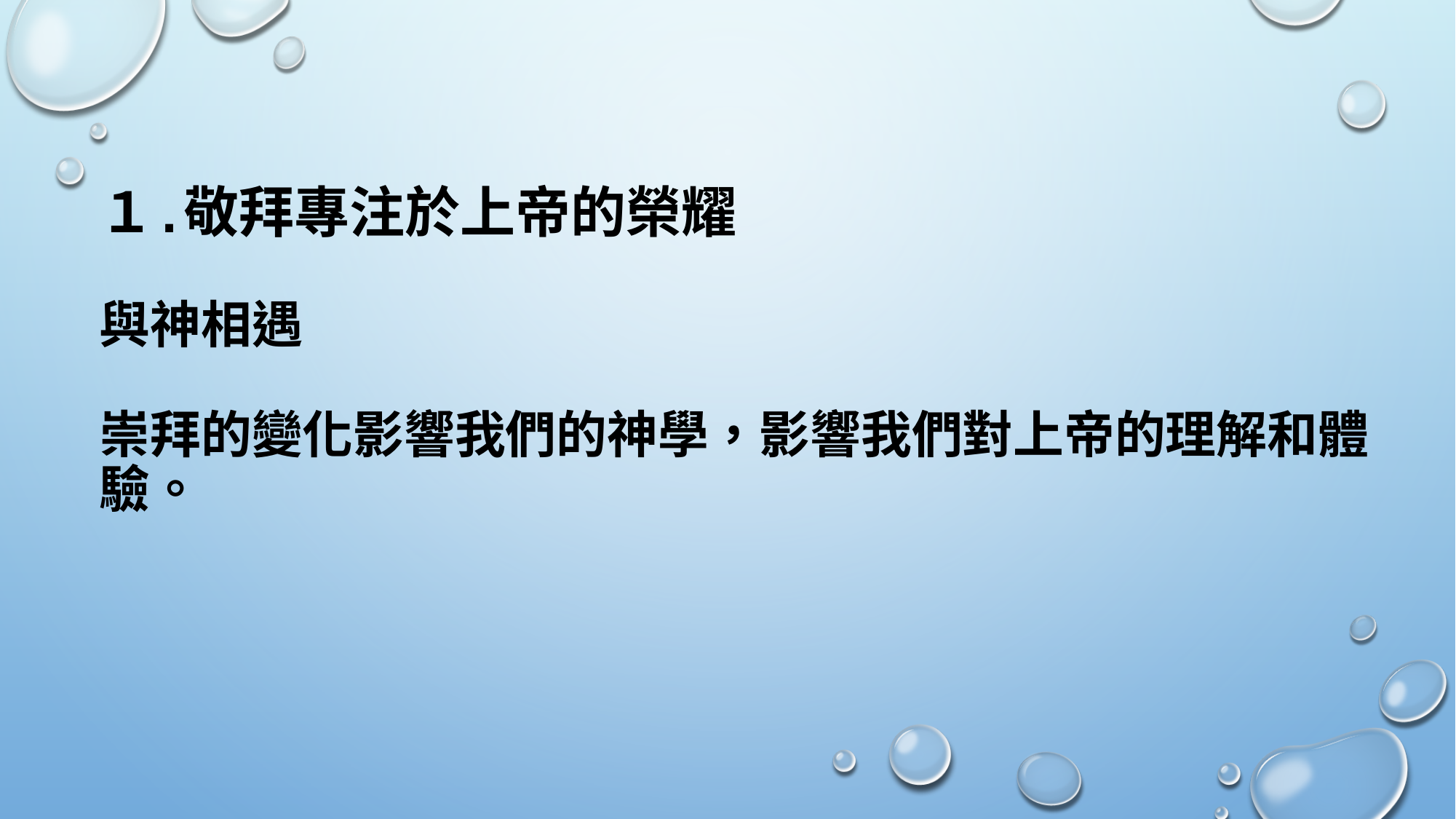

１.敬拜專注於上帝的榮耀
與神相遇
崇拜的變化影響我們的神學，影響我們對上帝的理解和體驗。